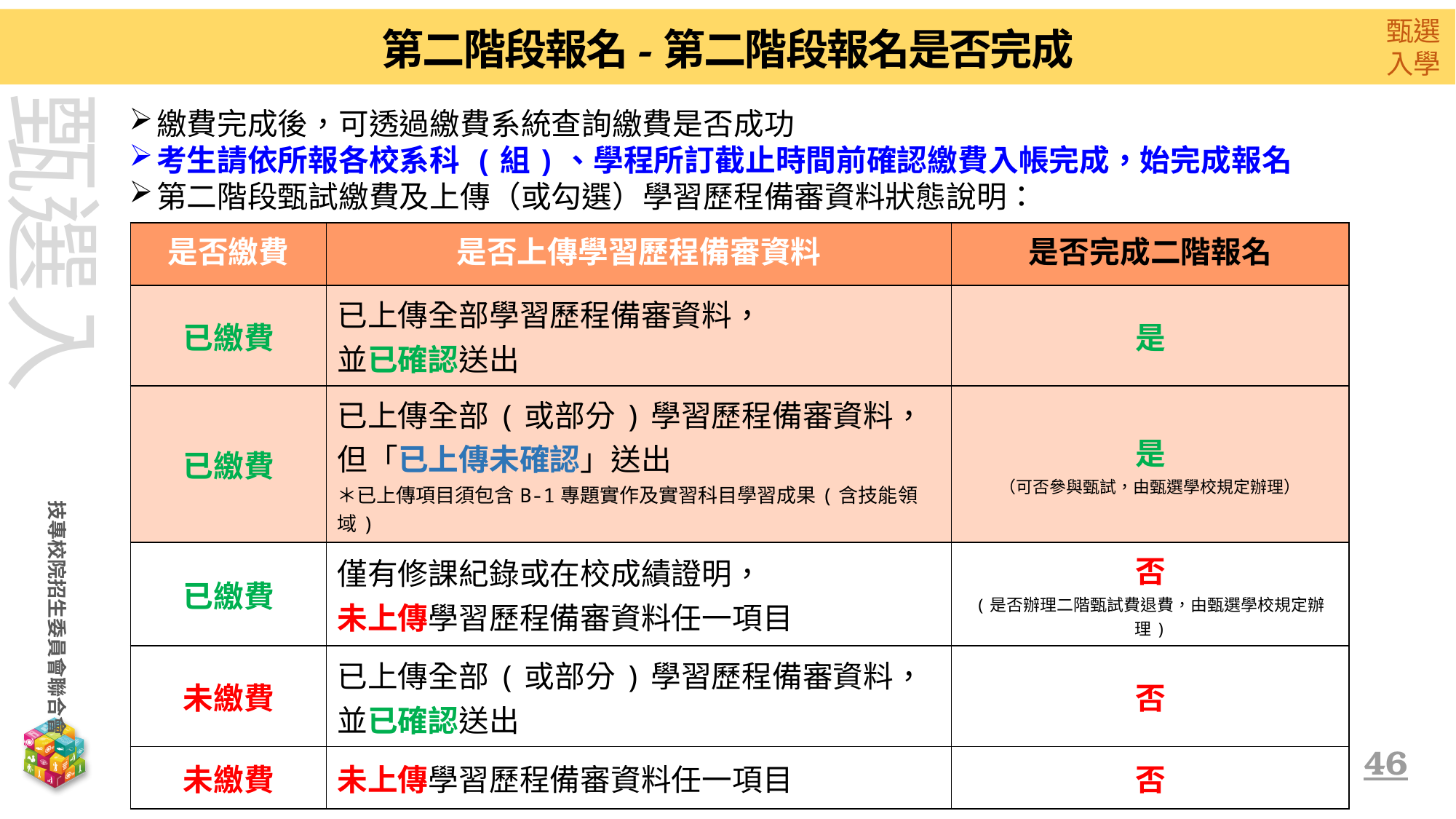

第二階段報名-第二階段報名是否完成
繳費完成後，可透過繳費系統查詢繳費是否成功
考生請依所報各校系科 (組)、學程所訂截止時間前確認繳費入帳完成，始完成報名
第二階段甄試繳費及上傳（或勾選）學習歷程備審資料狀態說明：
| 是否繳費 | 是否上傳學習歷程備審資料 | 是否完成二階報名 |
| --- | --- | --- |
| 已繳費 | 已上傳全部學習歷程備審資料， 並已確認送出 | 是 |
| 已繳費 | 已上傳全部(或部分)學習歷程備審資料，但「已上傳未確認」送出 ＊已上傳項目須包含B-1專題實作及實習科目學習成果(含技能領域) | 是 （可否參與甄試，由甄選學校規定辦理） |
| 已繳費 | 僅有修課紀錄或在校成績證明， 未上傳學習歷程備審資料任一項目 | 否 (是否辦理二階甄試費退費，由甄選學校規定辦理) |
| 未繳費 | 已上傳全部(或部分)學習歷程備審資料，並已確認送出 | 否 |
| 未繳費 | 未上傳學習歷程備審資料任一項目 | 否 |
46